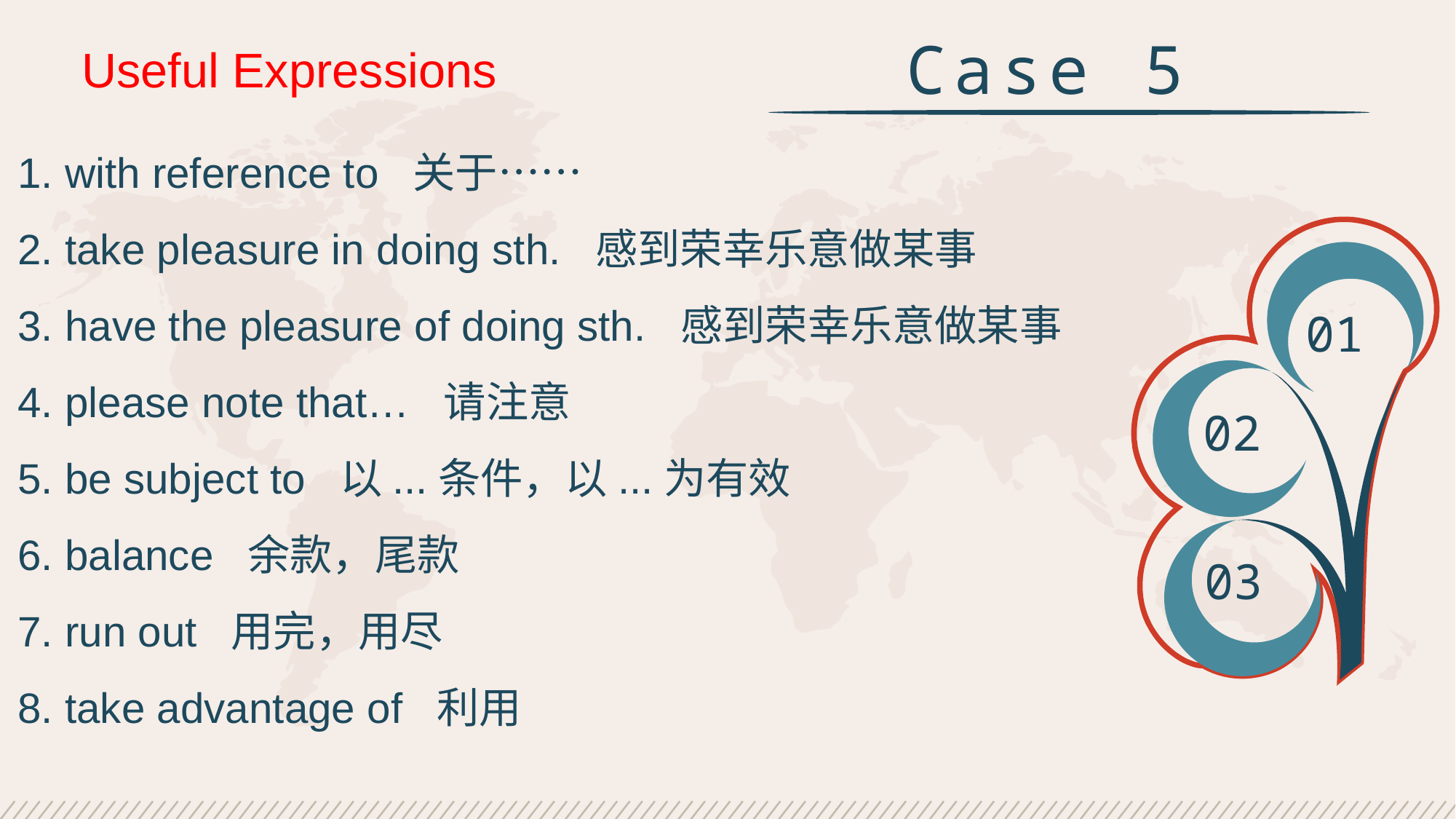

Case 5

Useful Expressions
1. with reference to  关于……
2. take pleasure in doing sth.  感到荣幸乐意做某事
3. have the pleasure of doing sth.  感到荣幸乐意做某事
4. please note that…  请注意
5. be subject to  以...条件，以...为有效
6. balance  余款，尾款
7. run out  用完，用尽
8. take advantage of  利用

01
02
03